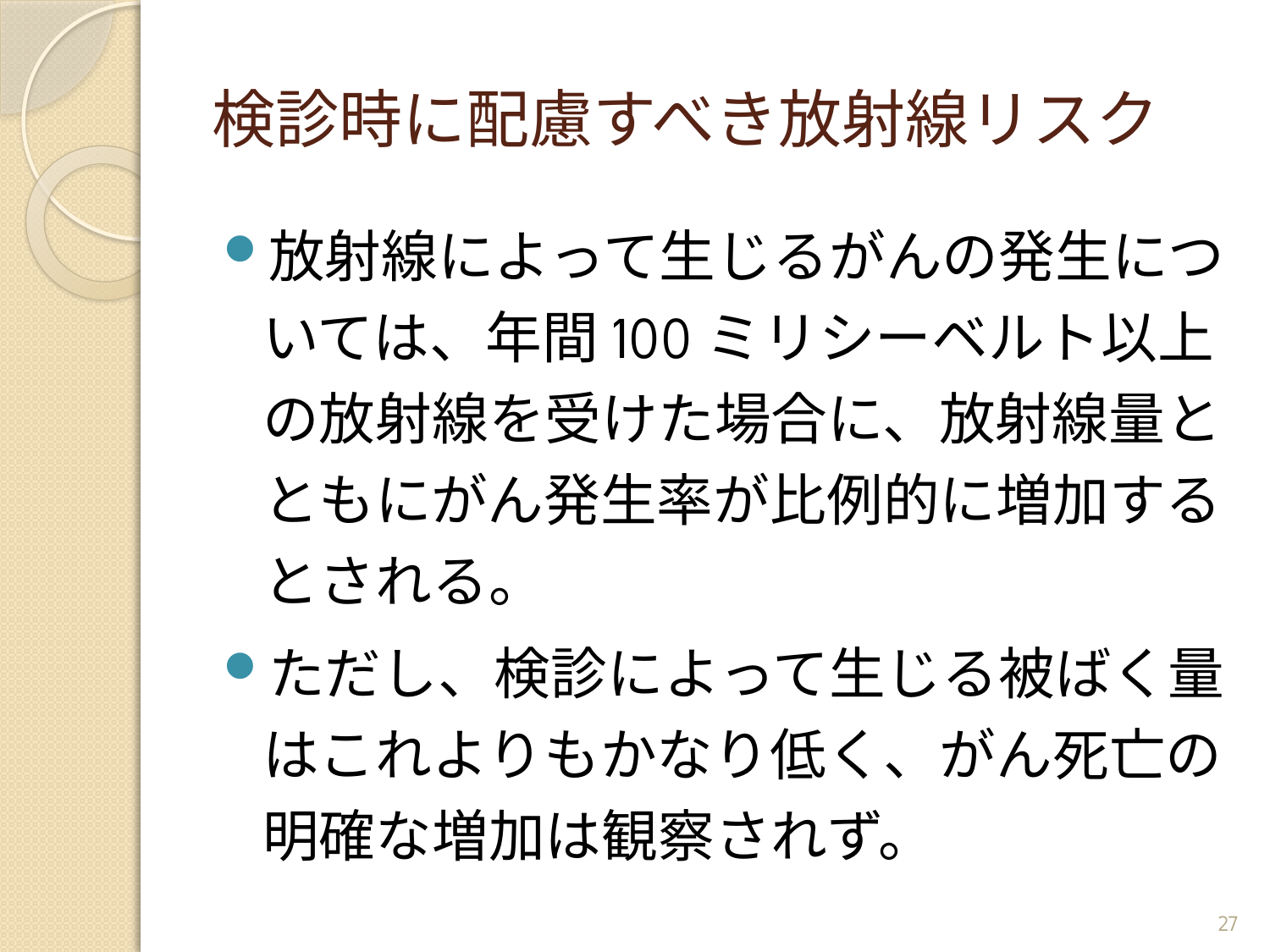

# 検診時に配慮すべき放射線リスク
放射線によって生じるがんの発生については、年間100ミリシーベルト以上の放射線を受けた場合に、放射線量とともにがん発生率が比例的に増加するとされる。
ただし、検診によって生じる被ばく量はこれよりもかなり低く、がん死亡の明確な増加は観察されず。
27